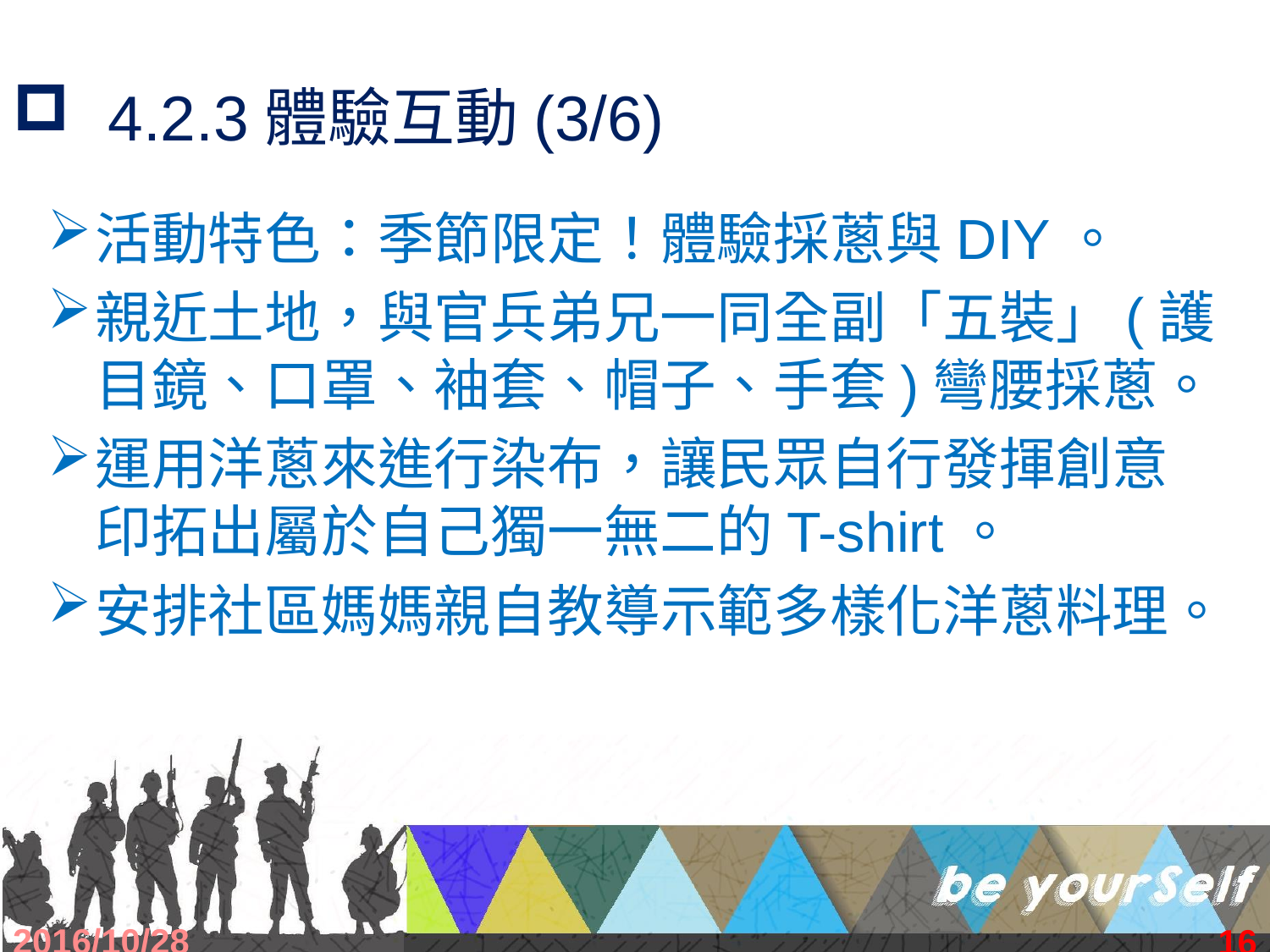

# 4.2.3體驗互動(3/6)
活動特色：季節限定！體驗採蔥與DIY。
親近土地，與官兵弟兄一同全副「五裝」(護目鏡、口罩、袖套、帽子、手套)彎腰採蔥。
運用洋蔥來進行染布，讓民眾自行發揮創意印拓出屬於自己獨一無二的T-shirt。
安排社區媽媽親自教導示範多樣化洋蔥料理。

2016/10/28
16